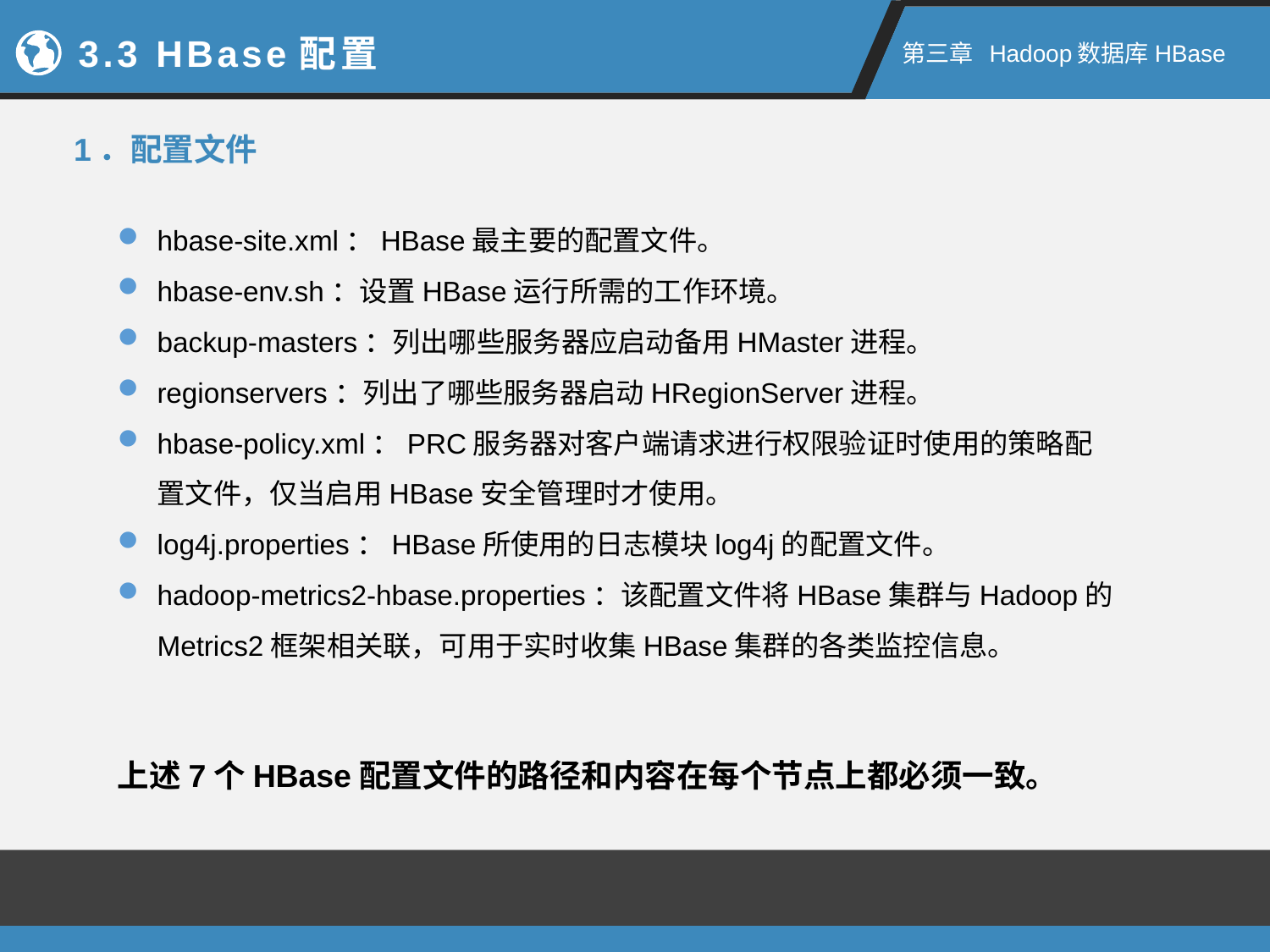

3.3 HBase配置

第三章  Hadoop数据库HBase
1．配置文件
hbase-site.xml：HBase最主要的配置文件。
hbase-env.sh：设置HBase运行所需的工作环境。
backup-masters：列出哪些服务器应启动备用HMaster进程。
regionservers：列出了哪些服务器启动HRegionServer进程。
hbase-policy.xml：PRC服务器对客户端请求进行权限验证时使用的策略配置文件，仅当启用HBase安全管理时才使用。
log4j.properties：HBase所使用的日志模块log4j的配置文件。
hadoop-metrics2-hbase.properties：该配置文件将HBase集群与Hadoop的Metrics2框架相关联，可用于实时收集HBase集群的各类监控信息。
上述7个HBase配置文件的路径和内容在每个节点上都必须一致。